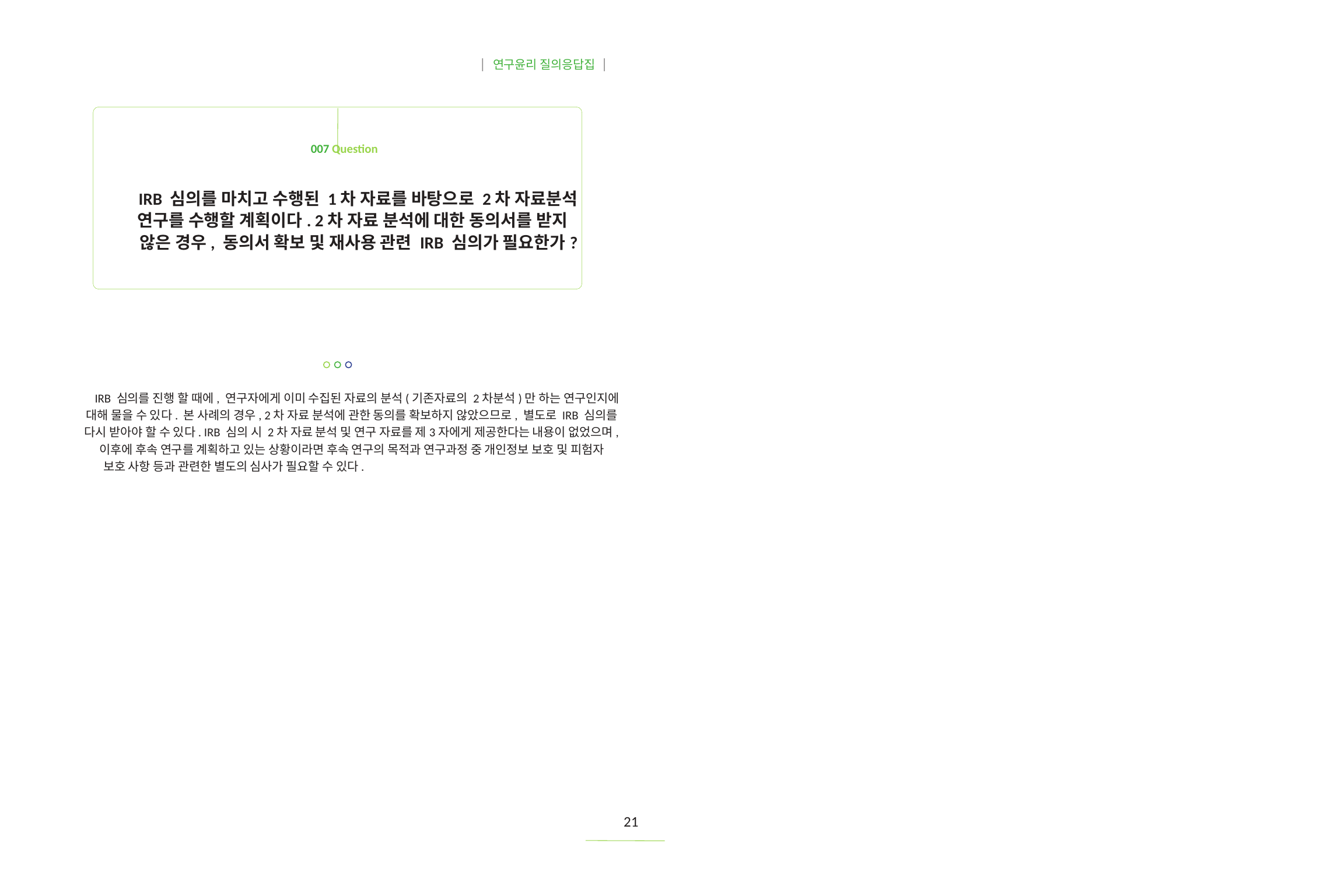

| 연구윤리 질의응답집 |

007 Question

IRB 심의를 마치고 수행된 1차 자료를 바탕으로 2차 자료분석
연구를 수행할 계획이다. 2차 자료 분석에 대한 동의서를 받지
않은 경우, 동의서 확보 및 재사용 관련 IRB 심의가 필요한가?

IRB 심의를 진행 할 때에, 연구자에게 이미 수집된 자료의 분석(기존자료의 2차분석)만 하는 연구인지에
대해 물을 수 있다. 본 사례의 경우, 2차 자료 분석에 관한 동의를 확보하지 않았으므로, 별도로 IRB 심의를
다시 받아야 할 수 있다. IRB 심의 시 2차 자료 분석 및 연구 자료를 제3자에게 제공한다는 내용이 없었으며,
이후에 후속 연구를 계획하고 있는 상황이라면 후속 연구의 목적과 연구과정 중 개인정보 보호 및 피험자
보호 사항 등과 관련한 별도의 심사가 필요할 수 있다.
21